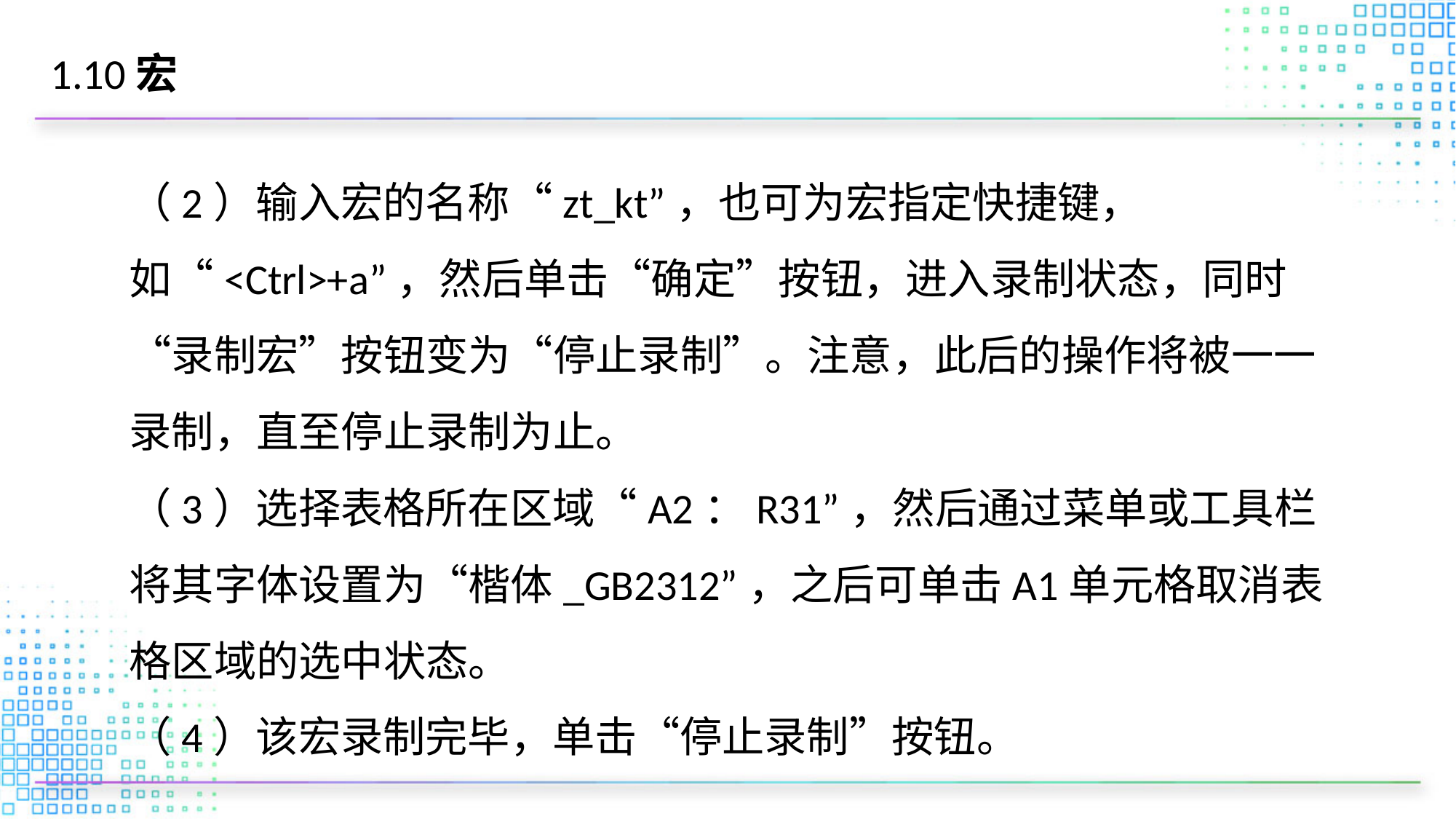

# 1.10宏
（2）输入宏的名称“zt_kt”，也可为宏指定快捷键，如“<Ctrl>+a”，然后单击“确定”按钮，进入录制状态，同时“录制宏”按钮变为“停止录制”。注意，此后的操作将被一一录制，直至停止录制为止。
（3）选择表格所在区域“A2：R31”，然后通过菜单或工具栏将其字体设置为“楷体_GB2312”，之后可单击A1单元格取消表格区域的选中状态。
（4）该宏录制完毕，单击“停止录制”按钮。